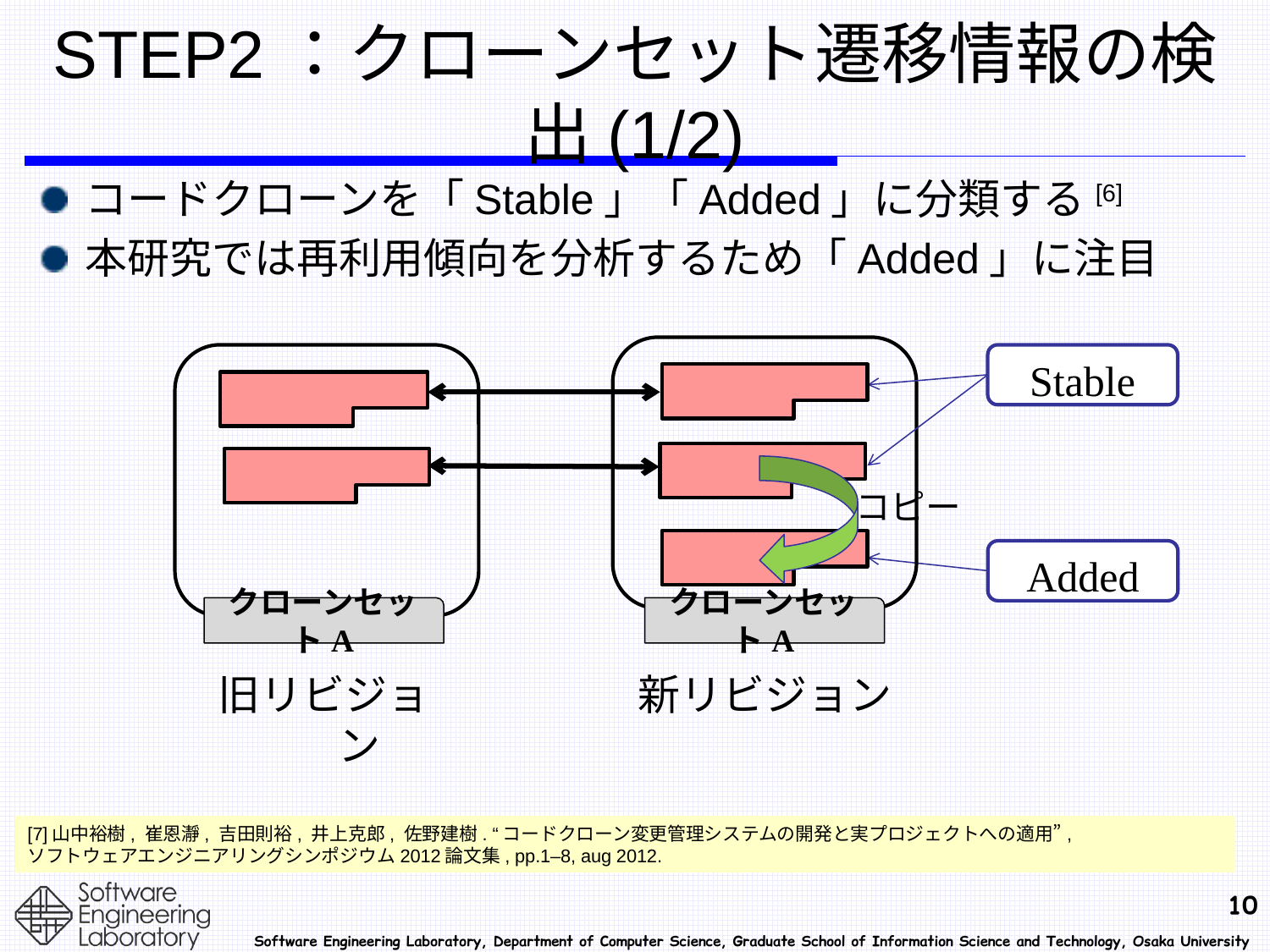

# STEP2：クローンセット遷移情報の検出(1/2)
コードクローンを「Stable」「Added」に分類する[6]
本研究では再利用傾向を分析するため「Added」に注目

Stable

コピー

Added
クローンセットA
クローンセットA
旧リビジョン
新リビジョン
[7]山中裕樹, 崔恩瀞, 吉田則裕, 井上克郎, 佐野建樹. “コードクローン変更管理システムの開発と実プロジェクトへの適用”,
ソフトウェアエンジニアリングシンポジウム2012論文集, pp.1–8, aug 2012.